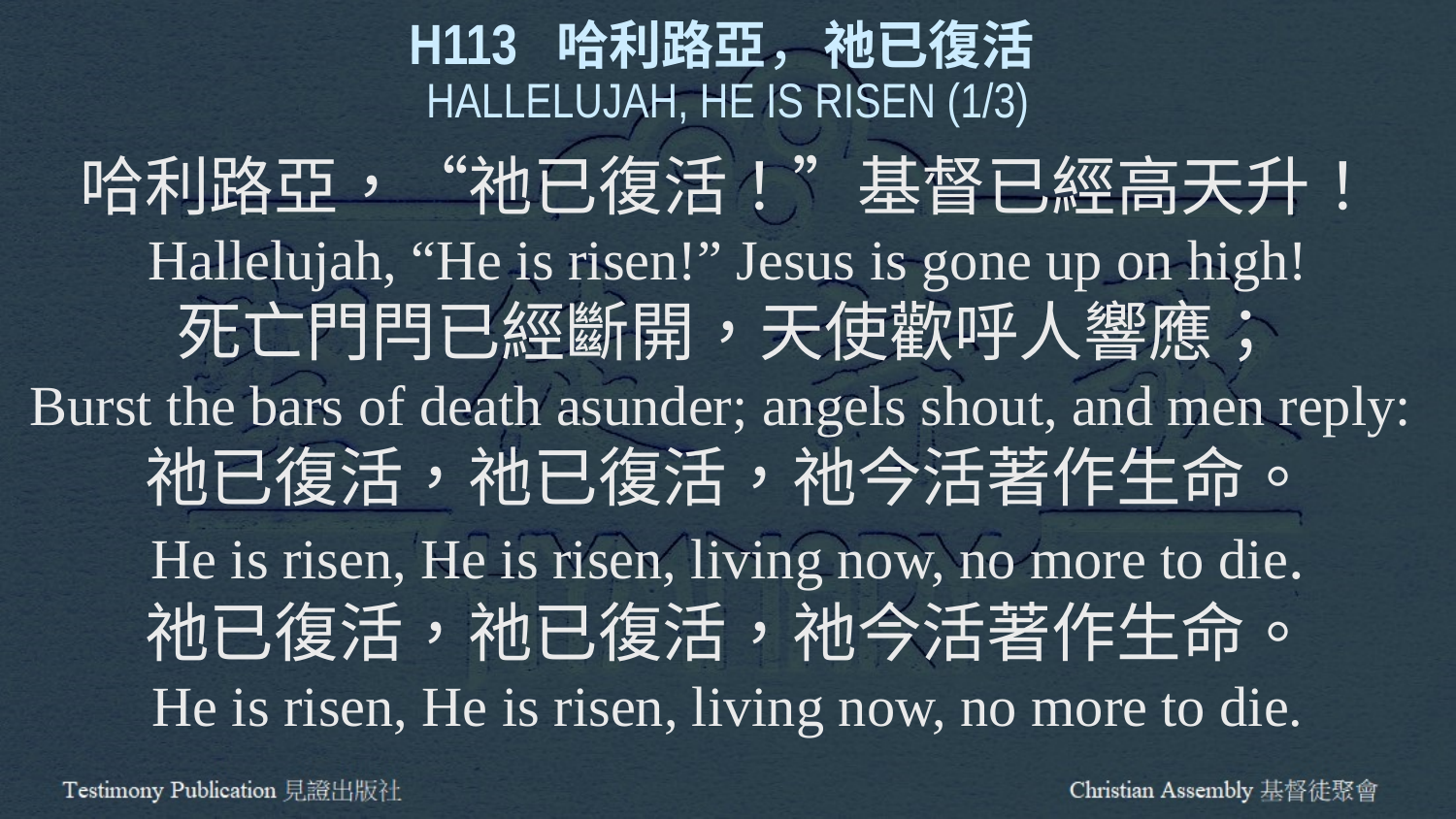

H113  哈利路亞，祂已復活
HALLELUJAH, HE IS RISEN (1/3)
哈利路亞，“祂已復活！”基督已經高天升！
Hallelujah, “He is risen!” Jesus is gone up on high!
死亡門閂已經斷開，天使歡呼人響應；
Burst the bars of death asunder; angels shout, and men reply:
祂已復活，祂已復活，祂今活著作生命。
He is risen, He is risen, living now, no more to die.
祂已復活，祂已復活，祂今活著作生命。
He is risen, He is risen, living now, no more to die.